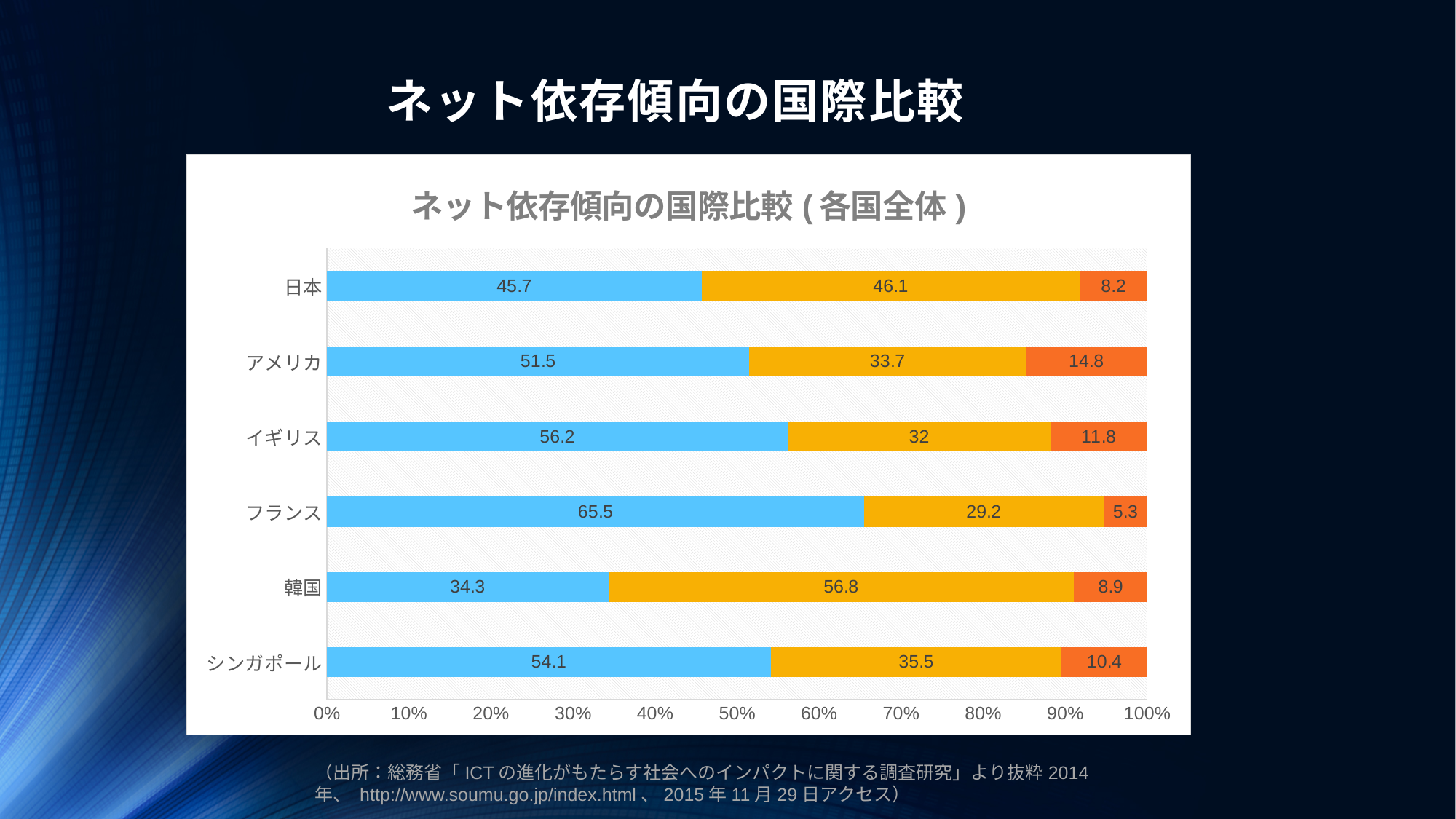

# ネット依存傾向の国際比較

### Chart: ネット依存傾向の国際比較(各国全体)

| Category | 20~39点(ネット依存的傾向低) | 40～69点（ネット依存的傾向中） | 70点以上(ネット依存的傾向高) |
|---|---|---|---|
| シンガポール | 54.1 | 35.5 | 10.4 |
| 韓国 | 34.3 | 56.8 | 8.9 |
| フランス | 65.5 | 29.2 | 5.3 |
| イギリス | 56.2 | 32.0 | 11.8 |
| アメリカ | 51.5 | 33.7 | 14.8 |
| 日本 | 45.7 | 46.1 | 8.2 |
（出所：総務省「ICTの進化がもたらす社会へのインパクトに関する調査研究」より抜粋2014年、 http://www.soumu.go.jp/index.html、2015年11月29日アクセス）